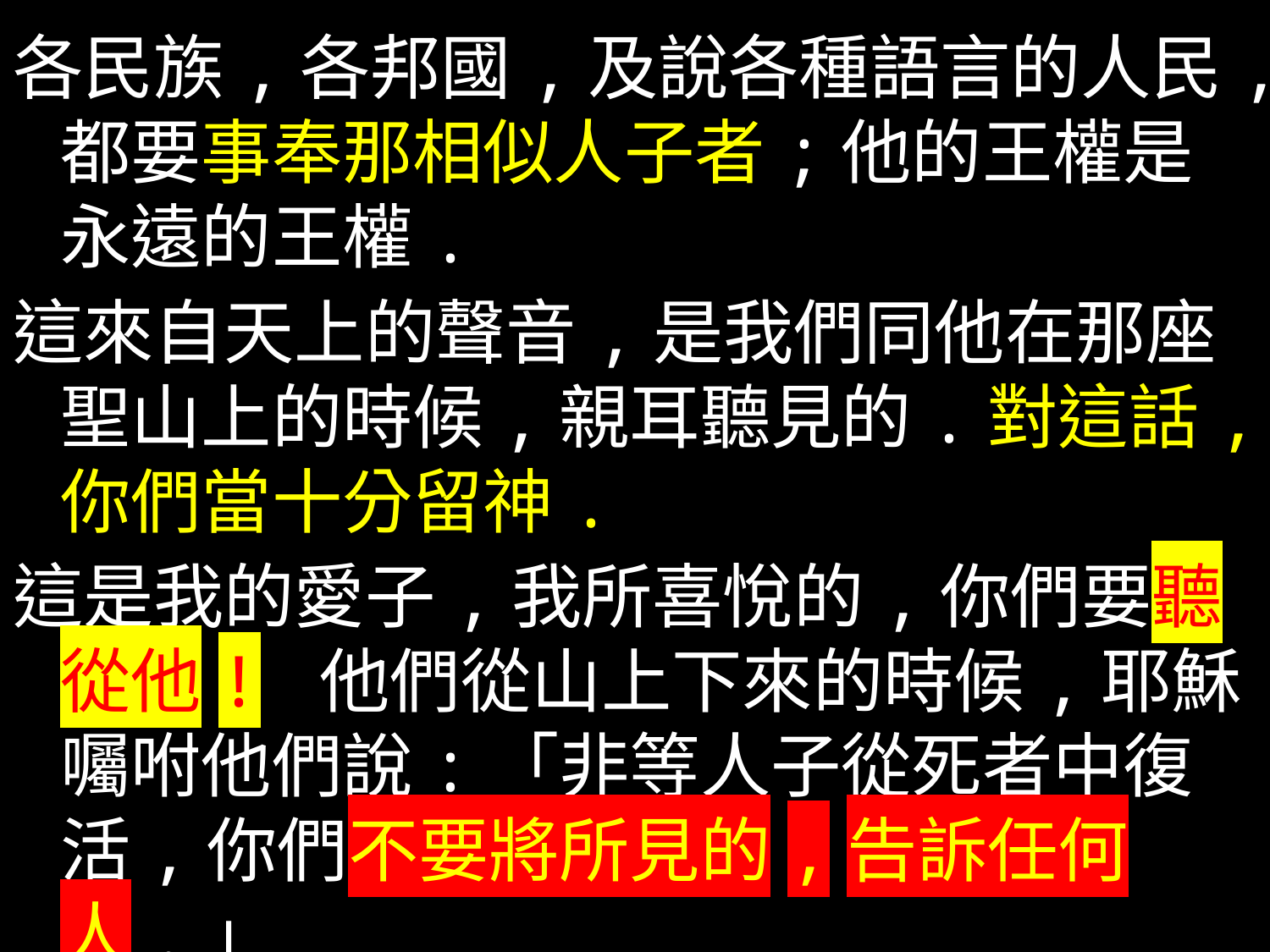

各民族,各邦國,及說各種語言的人民,都要事奉那相似人子者;他的王權是永遠的王權.
這來自天上的聲音,是我們同他在那座聖山上的時候,親耳聽見的.對這話,你們當十分留神.
這是我的愛子,我所喜悅的,你們要聽從他! 他們從山上下來的時候,耶穌囑咐他們說:「非等人子從死者中復活,你們不要將所見的,告訴任何人.」